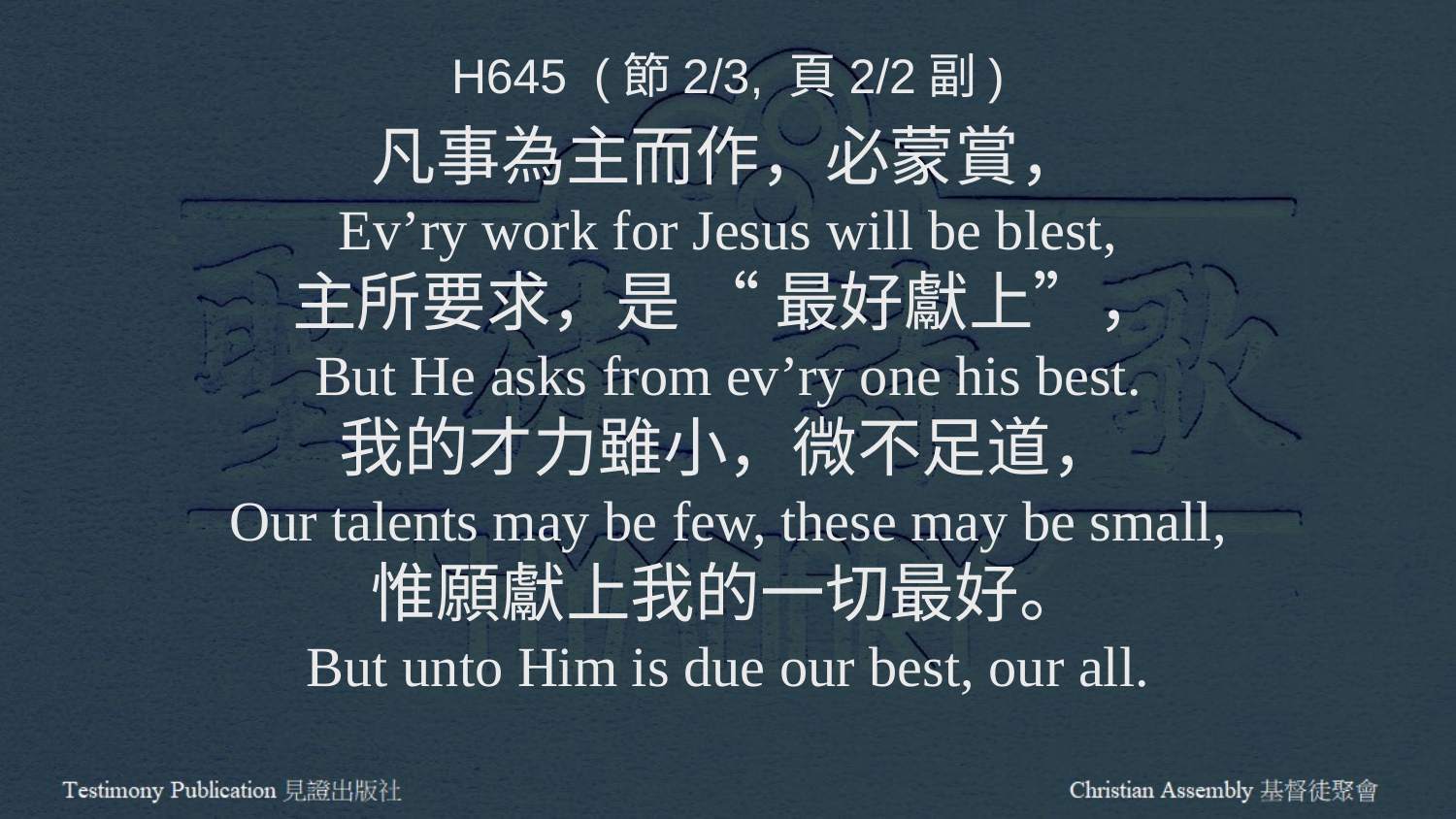

H645  (節2/3, 頁2/2副)
凡事為主而作，必蒙賞，
Ev’ry work for Jesus will be blest,
主所要求，是 “ 最好獻上”，
But He asks from ev’ry one his best.
我的才力雖小，微不足道，
Our talents may be few, these may be small,
惟願獻上我的一切最好。
But unto Him is due our best, our all.